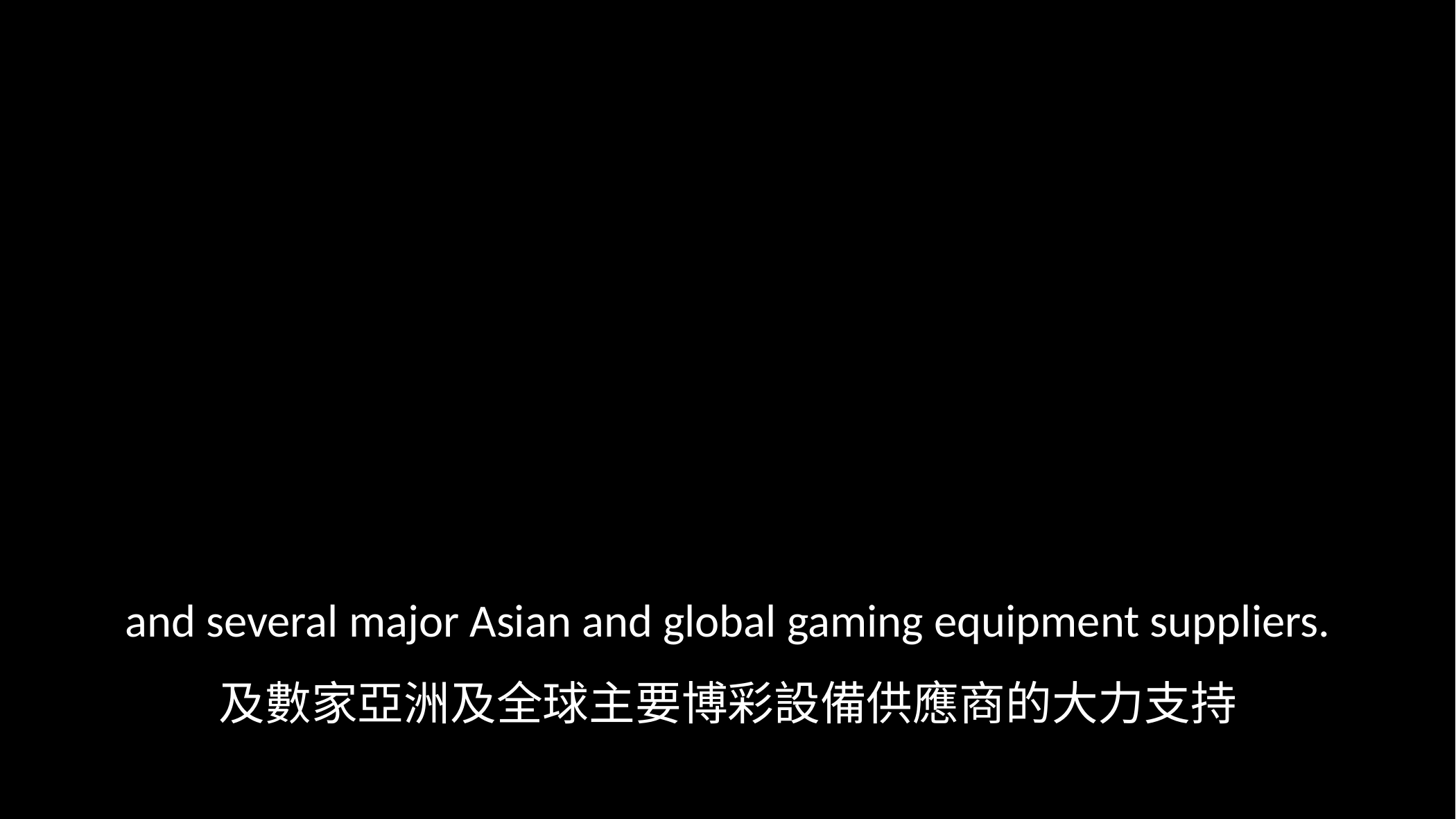

and several major Asian and global gaming equipment suppliers.

及數家亞洲及全球主要博彩設備供應商的大力支持